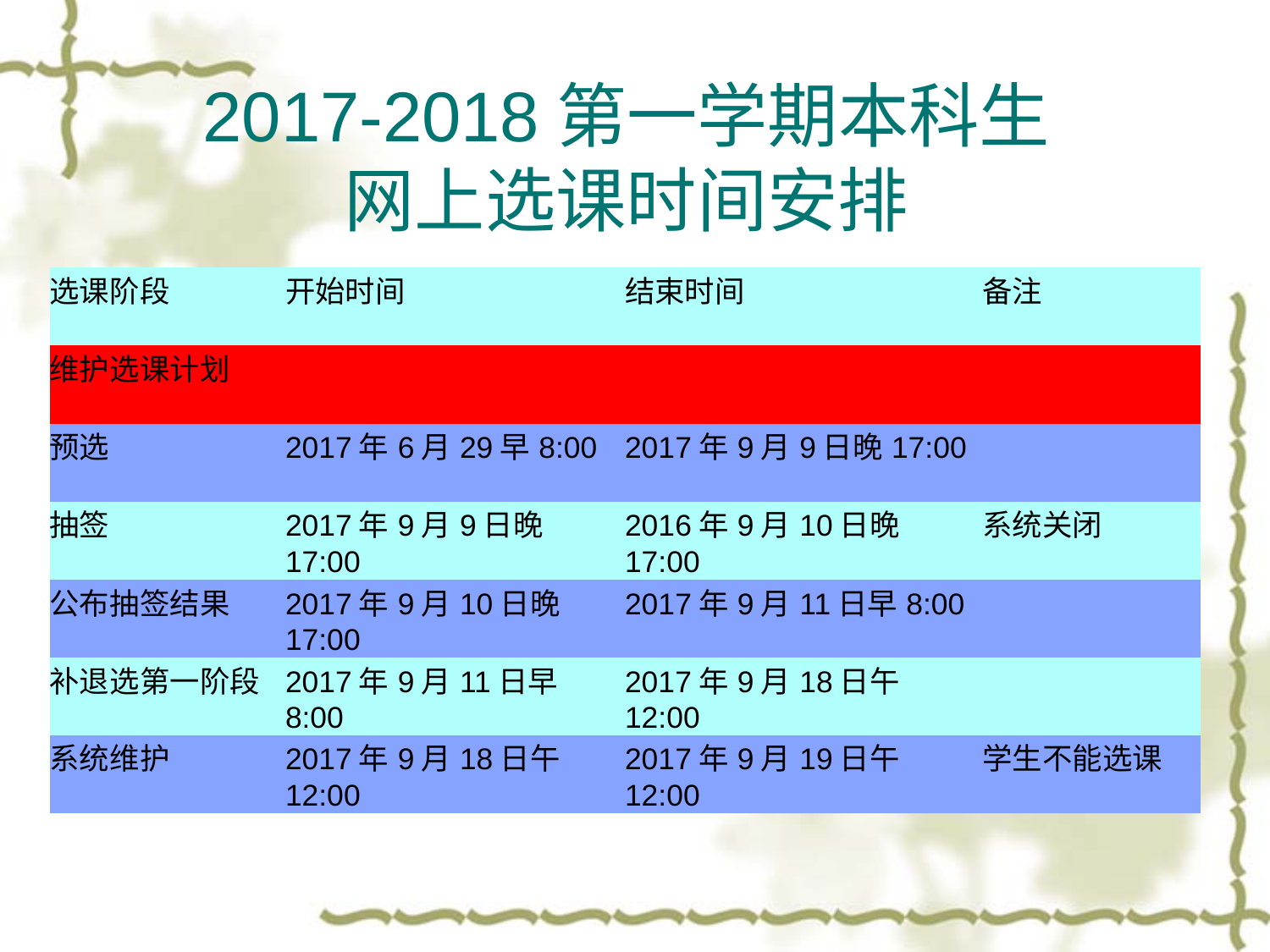

# 2017-2018第一学期本科生 网上选课时间安排
| 选课阶段 | 开始时间 | 结束时间 | 备注 |
| --- | --- | --- | --- |
| 维护选课计划 |  |  |  |
| 预选 | 2017年6月29早8:00 | 2017年9月9日晚17:00 |  |
| 抽签 | 2017年9月9日晚17:00 | 2016年9月10日晚17:00 | 系统关闭 |
| 公布抽签结果 | 2017年9月10日晚17:00 | 2017年9月11日早8:00 |  |
| 补退选第一阶段 | 2017年9月11日早8:00 | 2017年9月18日午12:00 |  |
| 系统维护 | 2017年9月18日午12:00 | 2017年9月19日午12:00 | 学生不能选课 |